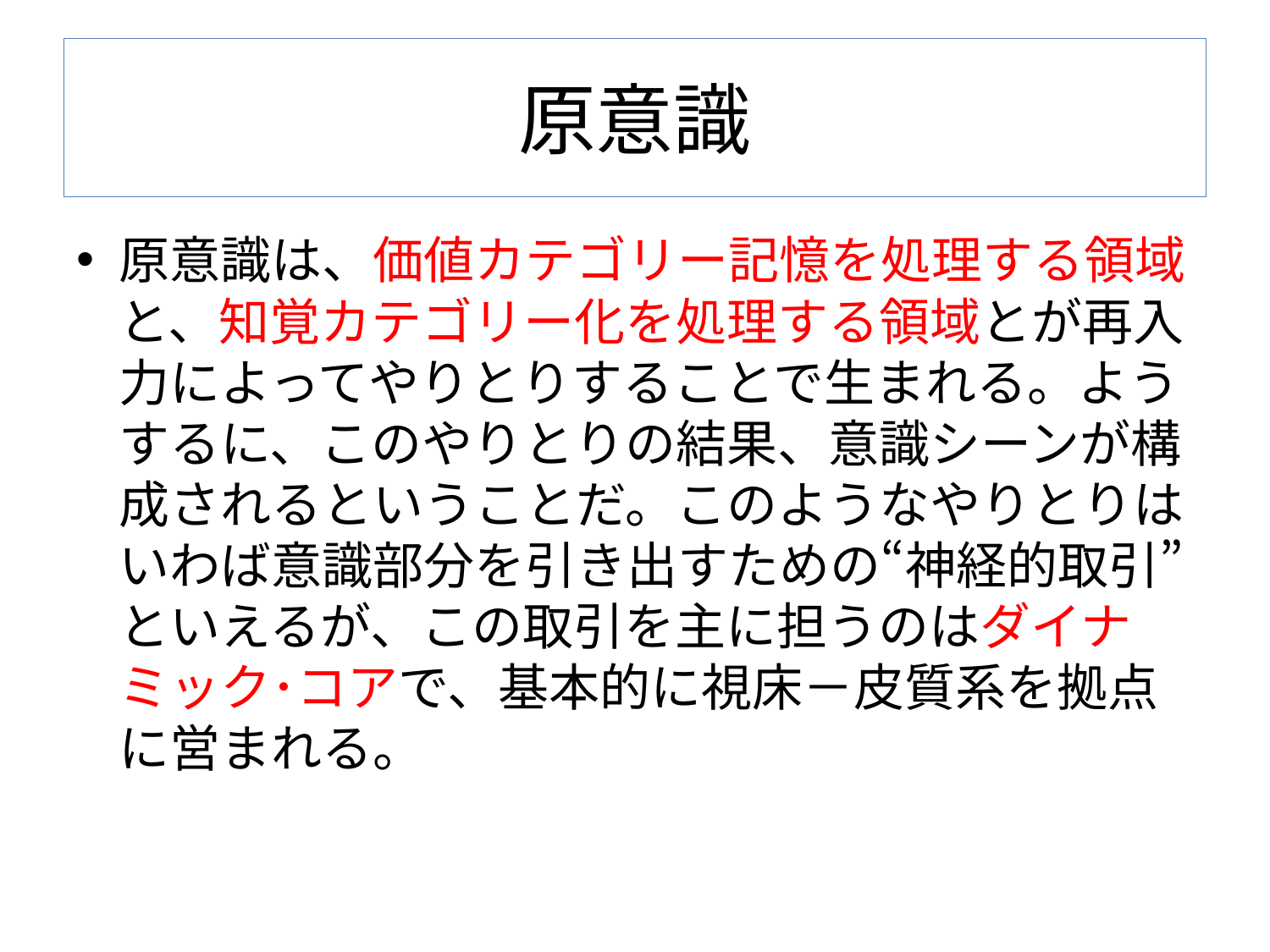

# 原意識
原意識は、価値カテゴリー記憶を処理する領域と、知覚カテゴリー化を処理する領域とが再入力によってやりとりすることで生まれる。ようするに、このやりとりの結果、意識シーンが構成されるということだ。このようなやりとりはいわば意識部分を引き出すための“神経的取引”といえるが、この取引を主に担うのはダイナミック･コアで、基本的に視床－皮質系を拠点に営まれる。